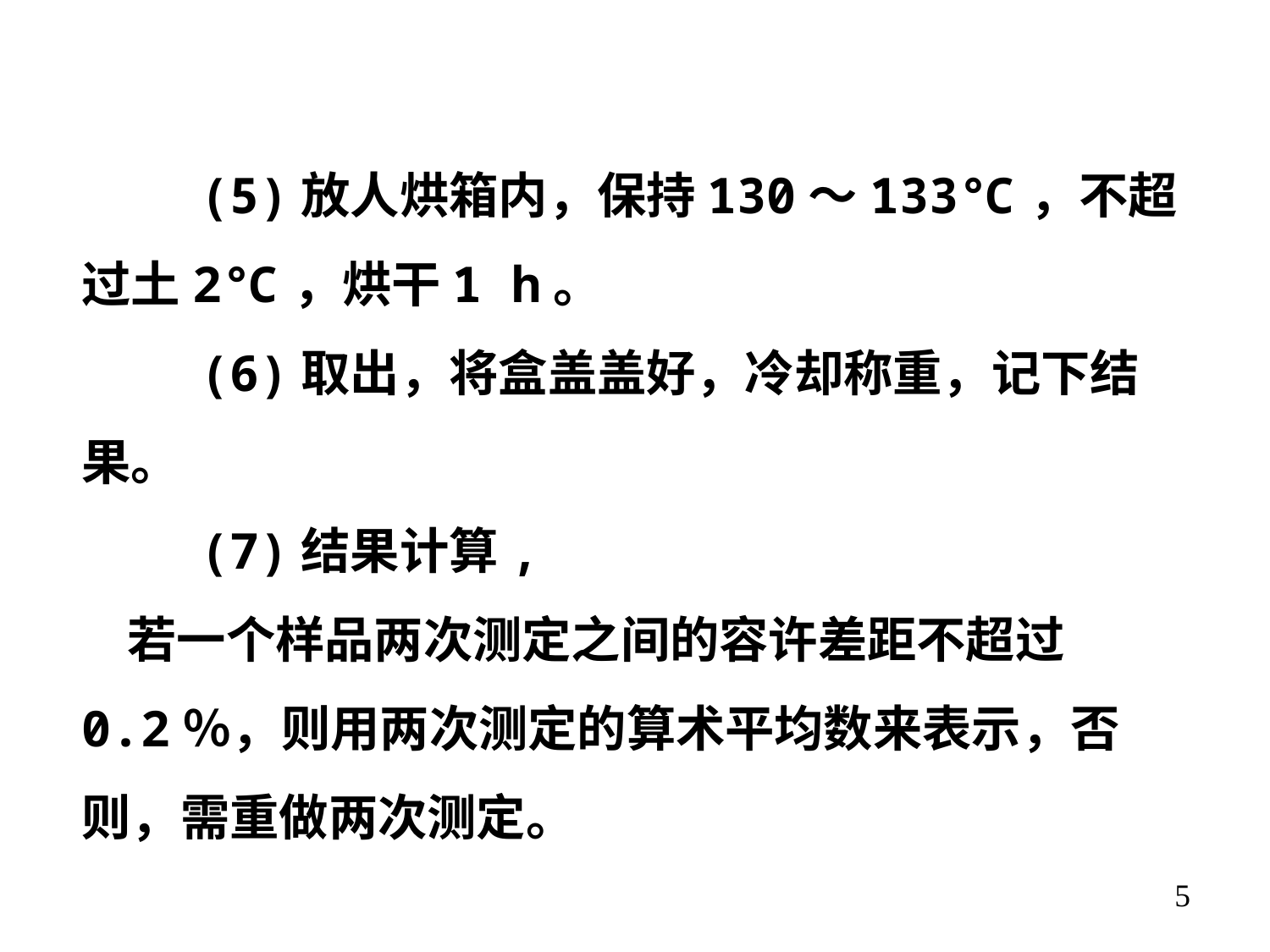

(5)放人烘箱内，保持130～133℃，不超过土2℃，烘干1 h。
    (6)取出，将盒盖盖好，冷却称重，记下结果。
    (7)结果计算,
   若一个样品两次测定之间的容许差距不超过0.2％，则用两次测定的算术平均数来表示，否则，需重做两次测定。
5